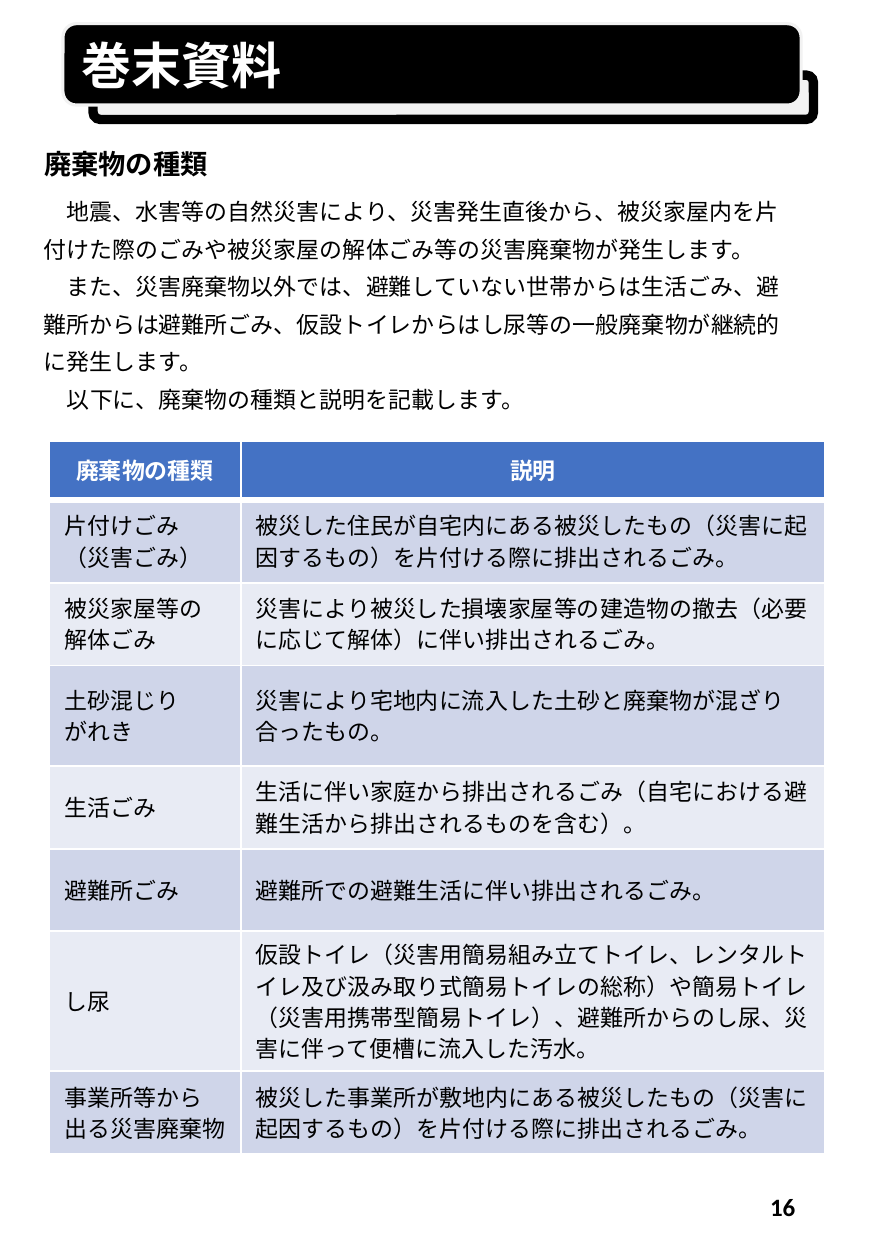

巻末資料

# 廃棄物の種類
　地震、水害等の自然災害により、災害発生直後から、被災家屋内を片付けた際のごみや被災家屋の解体ごみ等の災害廃棄物が発生します。
　また、災害廃棄物以外では、避難していない世帯からは生活ごみ、避難所からは避難所ごみ、仮設トイレからはし尿等の一般廃棄物が継続的に発生します。
　以下に、廃棄物の種類と説明を記載します。
| 廃棄物の種類 | 説明 |
| --- | --- |
| 片付けごみ （災害ごみ） | 被災した住民が自宅内にある被災したもの（災害に起因するもの）を片付ける際に排出されるごみ。 |
| 被災家屋等の 解体ごみ | 災害により被災した損壊家屋等の建造物の撤去（必要に応じて解体）に伴い排出されるごみ。 |
| 土砂混じり がれき | 災害により宅地内に流入した土砂と廃棄物が混ざり合ったもの。 |
| 生活ごみ | 生活に伴い家庭から排出されるごみ（自宅における避難生活から排出されるものを含む）。 |
| 避難所ごみ | 避難所での避難生活に伴い排出されるごみ。 |
| し尿 | 仮設トイレ（災害用簡易組み立てトイレ、レンタルトイレ及び汲み取り式簡易トイレの総称）や簡易トイレ（災害用携帯型簡易トイレ）、避難所からのし尿、災害に伴って便槽に流入した汚水。 |
| 事業所等から 出る災害廃棄物 | 被災した事業所が敷地内にある被災したもの（災害に起因するもの）を片付ける際に排出されるごみ。 |
16